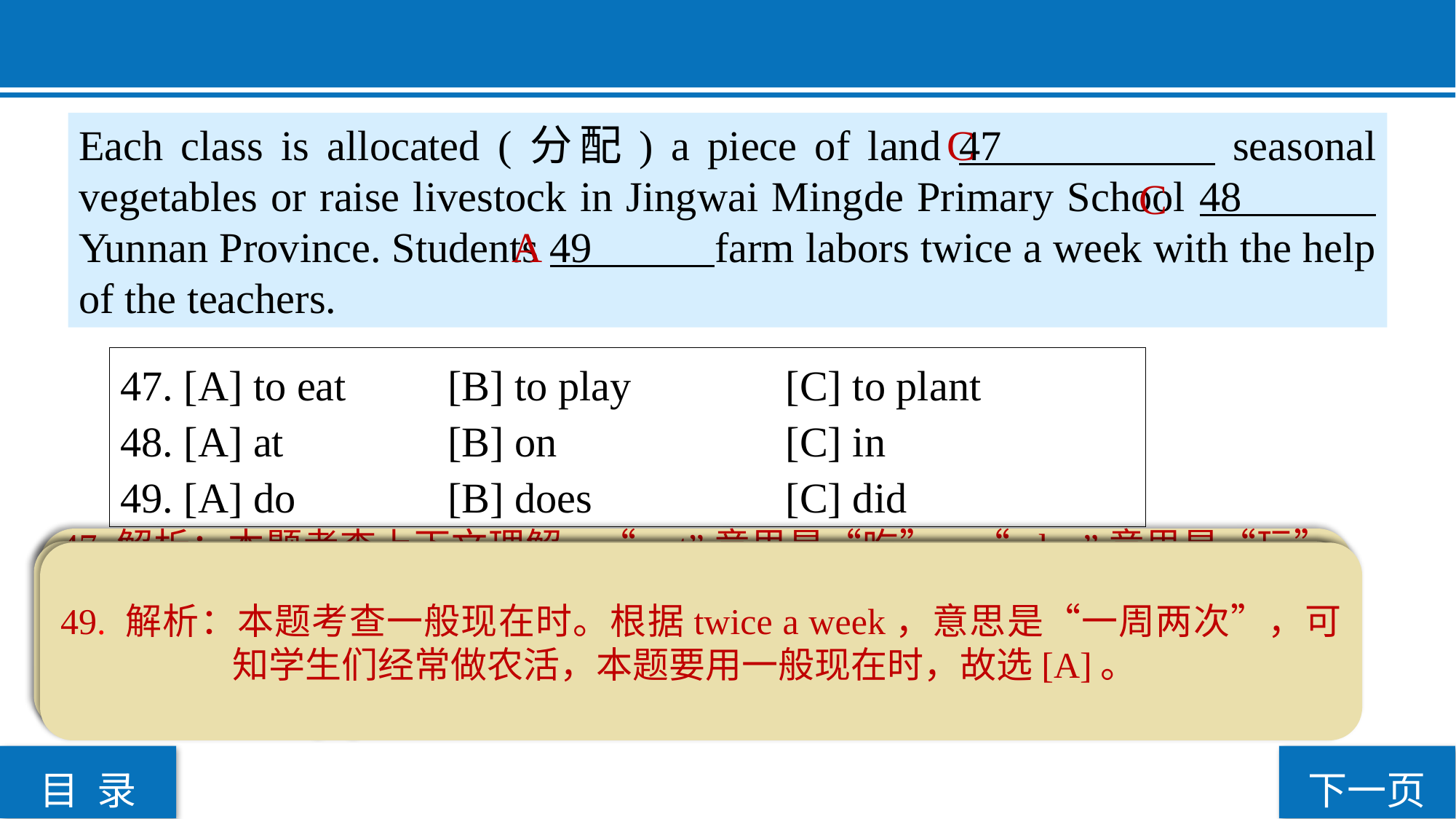

C
Each class is allocated (分配) a piece of land 47             seasonal vegetables or raise livestock in Jingwai Mingde Primary School 48           Yunnan Province. Students 49           farm labors twice a week with the help of the teachers.
C
 A
47. [A] to eat 	[B] to play		 [C] to plant
48. [A] at 		[B] on 		 [C] in
49. [A] do 		[B] does 		 [C] did
47 解析：本题考查上下文理解。“eat”意思是“吃”，“play”意思是“玩”，“plant”意思是“种植”，结合本题的语境，本句中“land”意思是“土地”，“seasonal vegetables”意思是“季节性蔬菜”，下一句提到“farm labors”，意思是“农场工作”。只有“to plant”符合语境，故选[C]。
48. 解析：本题考查介词。at表示“在什么地方（小地点）”，on表示“在什么上面”，in表示“在什么地方（大地点）”，根据本句中“Yunnan Province”云南省，故选[C]项。
49. 解析：本题考查一般现在时。根据twice a week，意思是“一周两次”，可知学生们经常做农活，本题要用一般现在时，故选[A]。